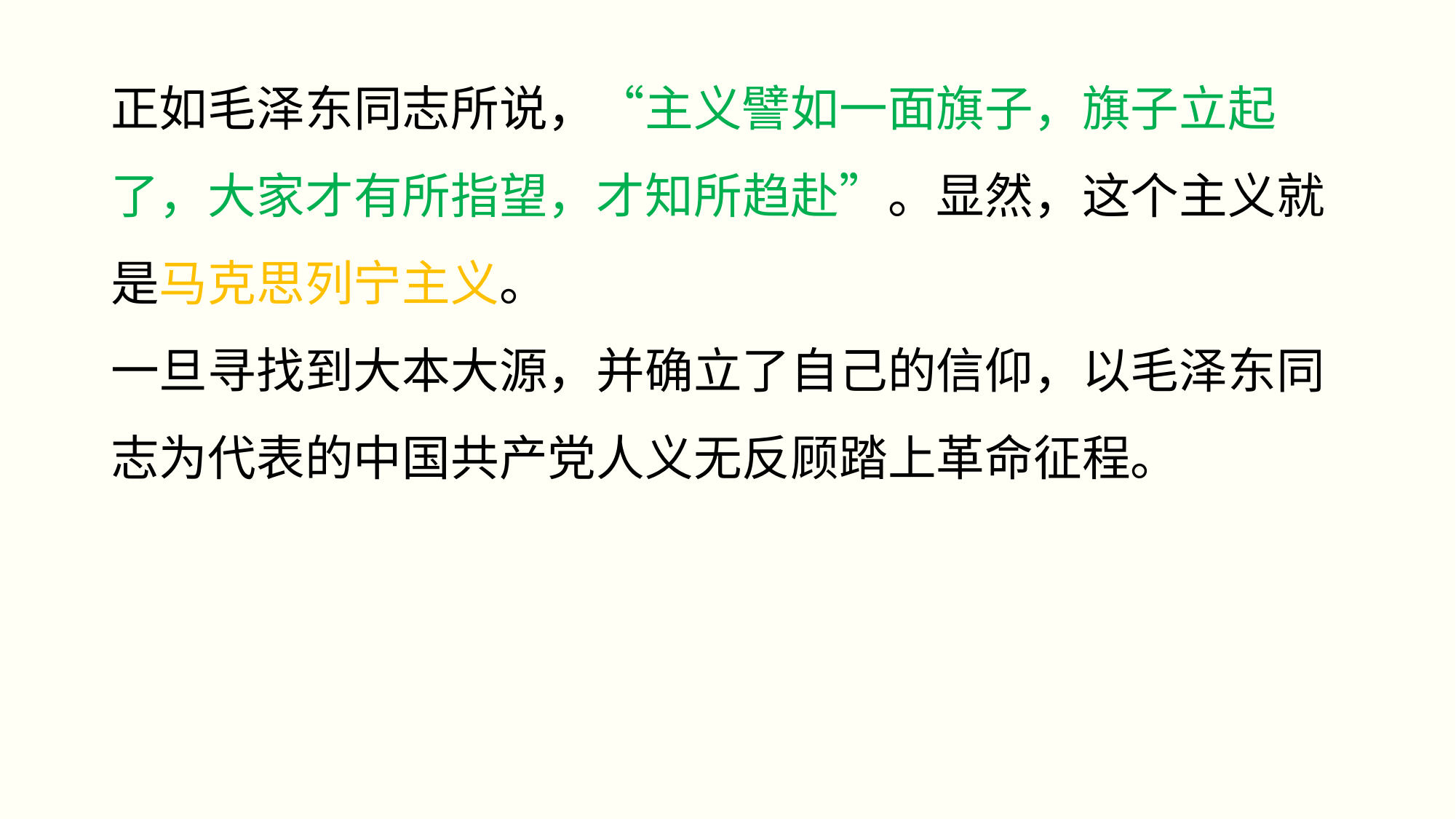

# 正如毛泽东同志所说，“主义譬如一面旗子，旗子立起了，大家才有所指望，才知所趋赴”。显然，这个主义就是马克思列宁主义。 一旦寻找到大本大源，并确立了自己的信仰，以毛泽东同志为代表的中国共产党人义无反顾踏上革命征程。